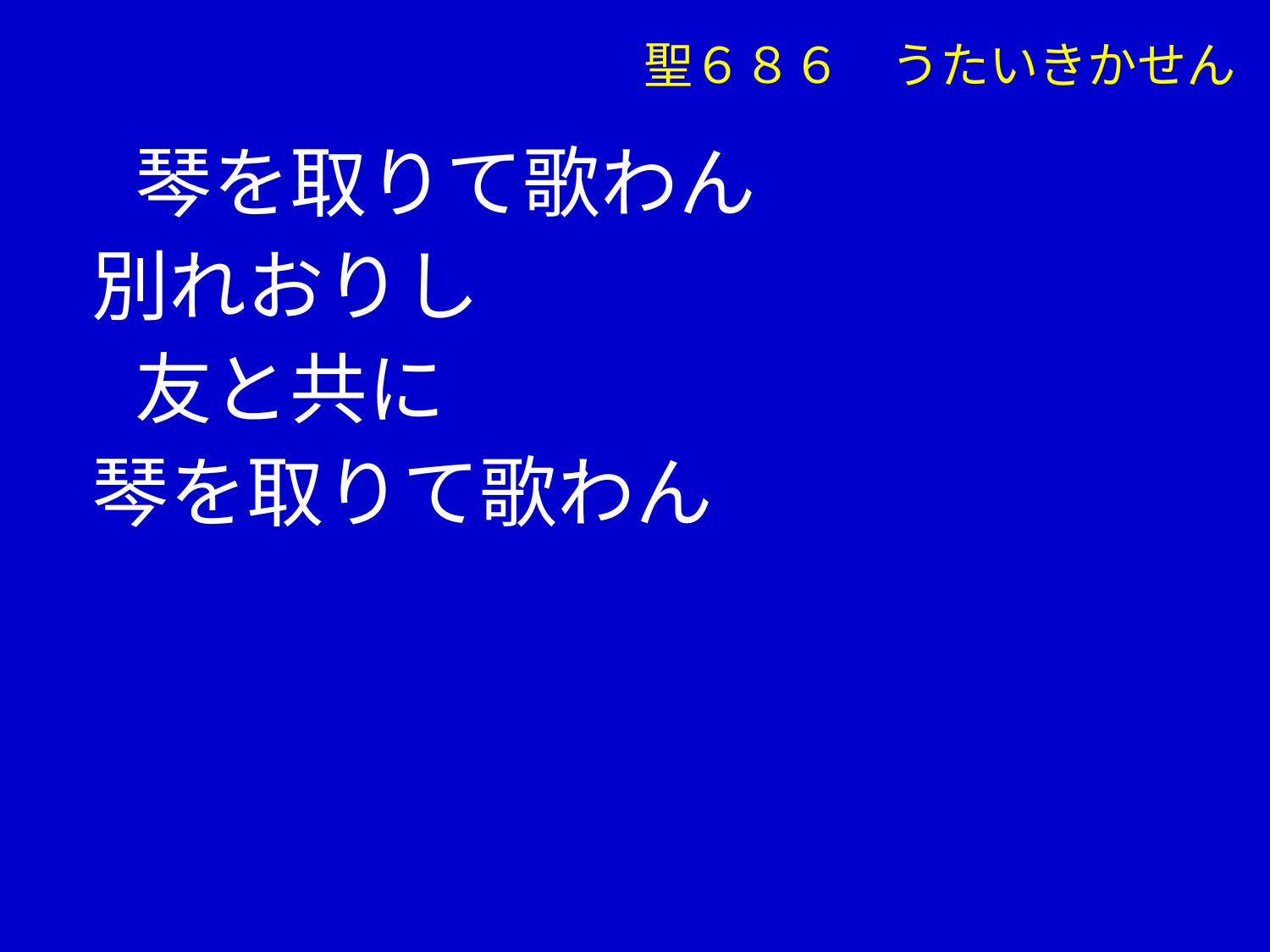

聖６８６　うたいきかせん
 　琴を取りて歌わん
   別れおりし
 　友と共に
   琴を取りて歌わん